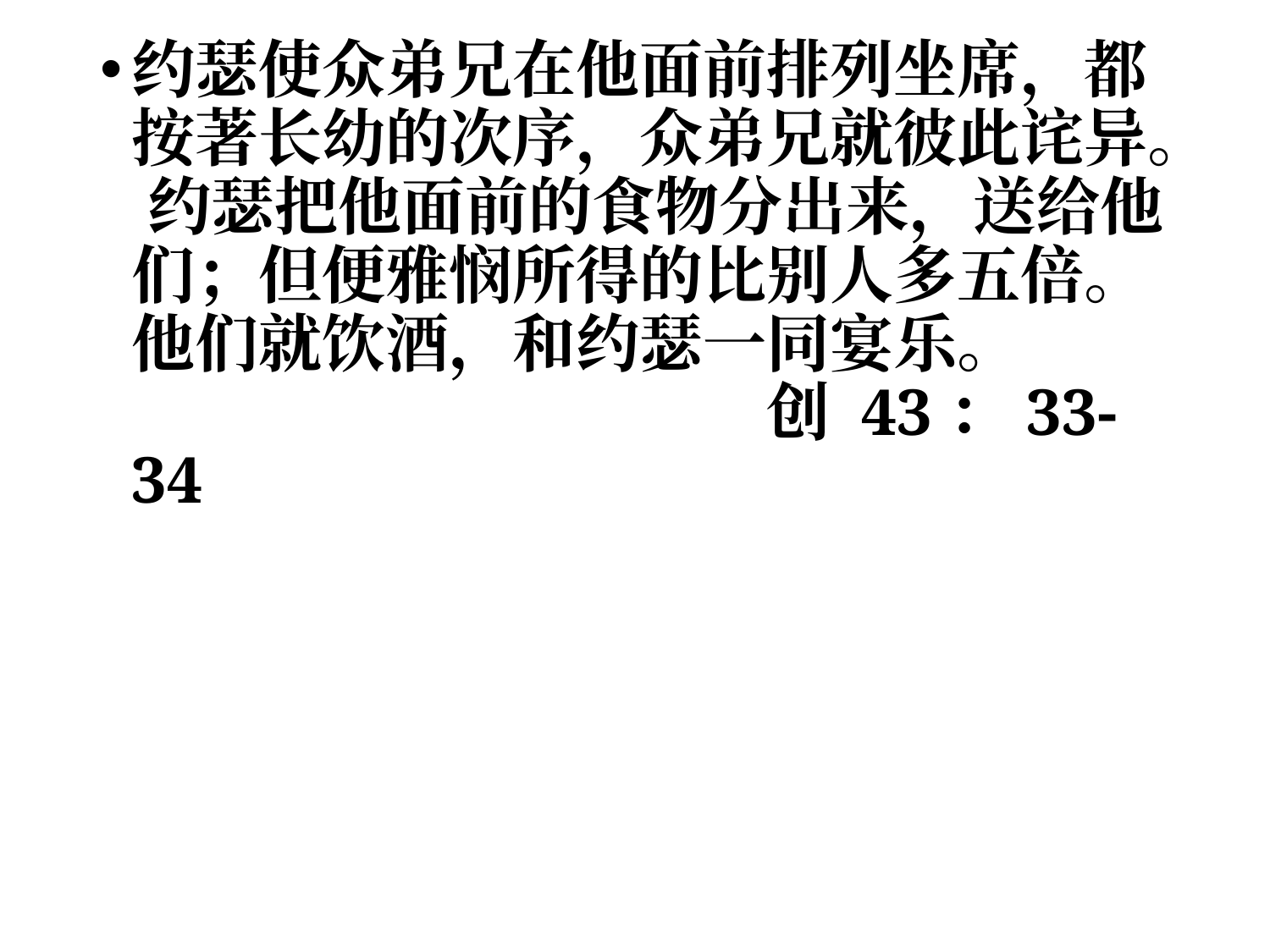

约瑟使众弟兄在他面前排列坐席，都按著长幼的次序，众弟兄就彼此诧异。 约瑟把他面前的食物分出来，送给他们；但便雅悯所得的比别人多五倍。他们就饮酒，和约瑟一同宴乐。						创 43：33-34